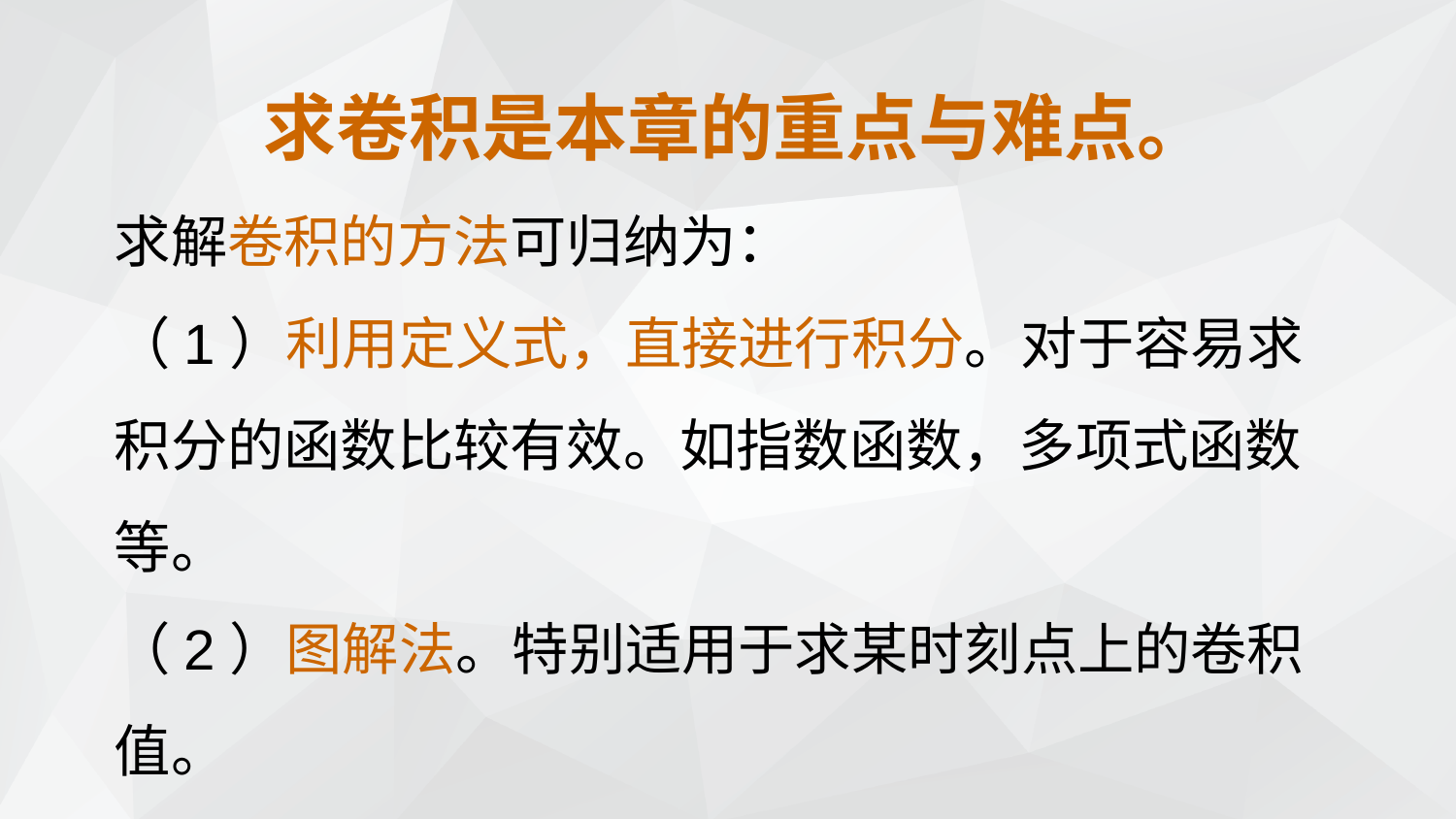

求卷积是本章的重点与难点。
求解卷积的方法可归纳为：
（1）利用定义式，直接进行积分。对于容易求积分的函数比较有效。如指数函数，多项式函数等。
（2）图解法。特别适用于求某时刻点上的卷积值。
（3）利用性质。比较灵活。
三者常常结合起来使用。